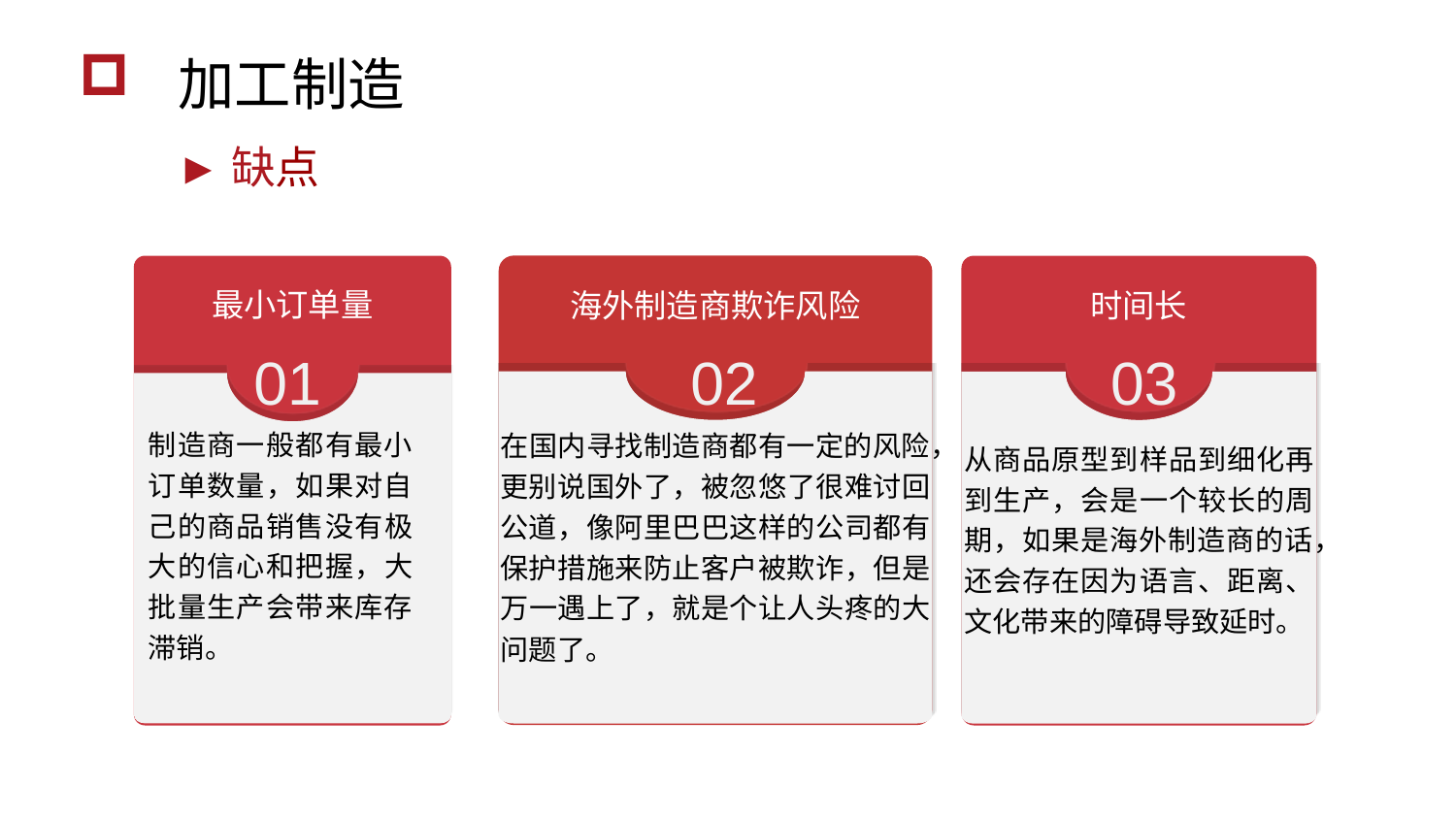

加工制造
►缺点
海外制造商欺诈风险
  02

在国内寻找制造商都有一定的风险，更别说国外了，被忽悠了很难讨回公道，像阿里巴巴这样的公司都有保护措施来防止客户被欺诈，但是万一遇上了，就是个让人头疼的大问题了。
最小订单量
01

制造商一般都有最小订单数量，如果对自己的商品销售没有极大的信心和把握，大批量生产会带来库存滞销。
时间长
 03

从商品原型到样品到细化再到生产，会是一个较长的周期，如果是海外制造商的话，还会存在因为语言、距离、文化带来的障碍导致延时。